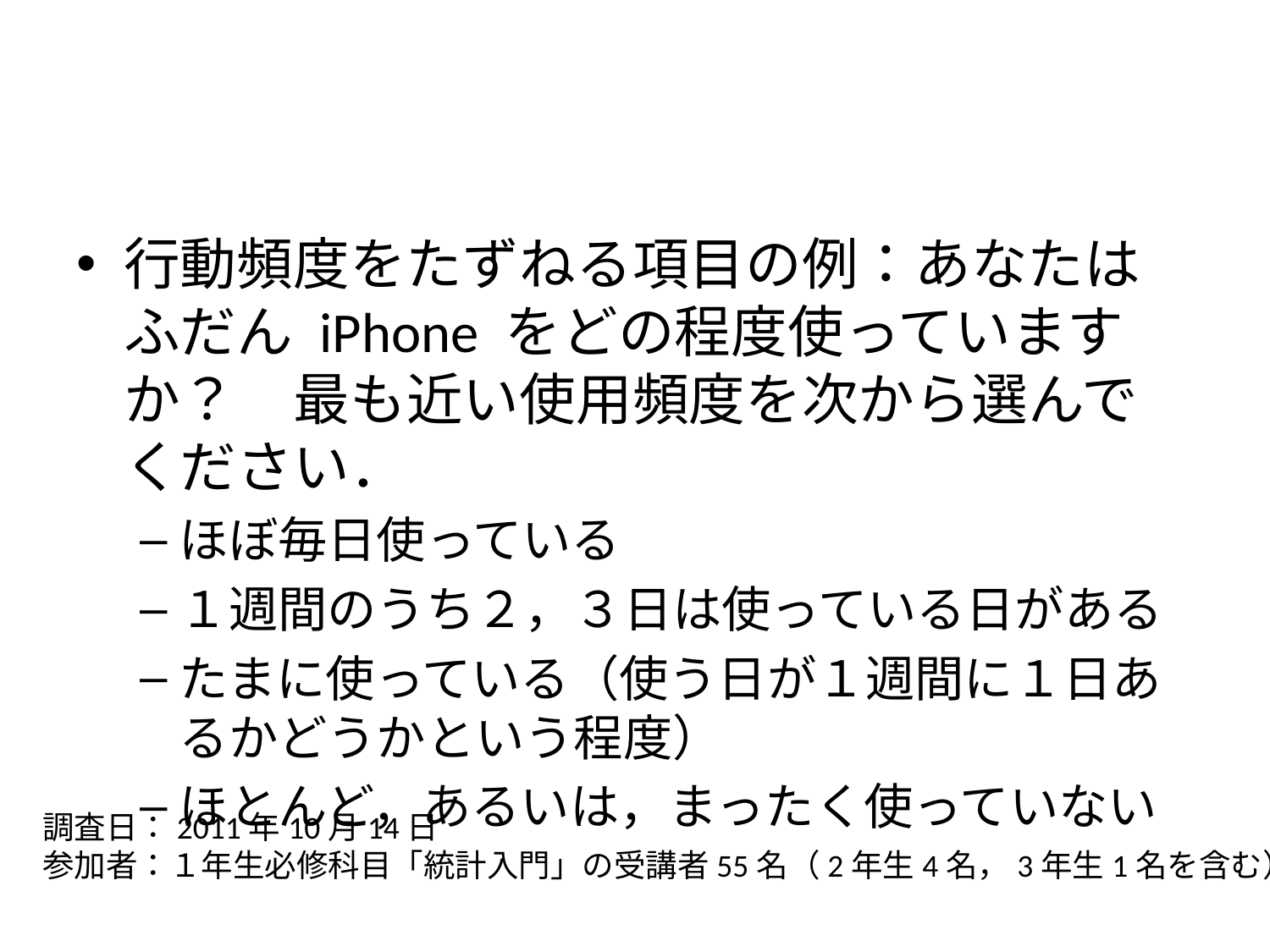

#
行動頻度をたずねる項目の例：あなたはふだん iPhone をどの程度使っていますか？　最も近い使用頻度を次から選んでください．
ほぼ毎日使っている
１週間のうち２，３日は使っている日がある
たまに使っている（使う日が１週間に１日あるかどうかという程度）
ほとんど，あるいは，まったく使っていない
調査日：2011年10月14日
参加者：１年生必修科目「統計入門」の受講者55名（2年生4名，3年生1名を含む）